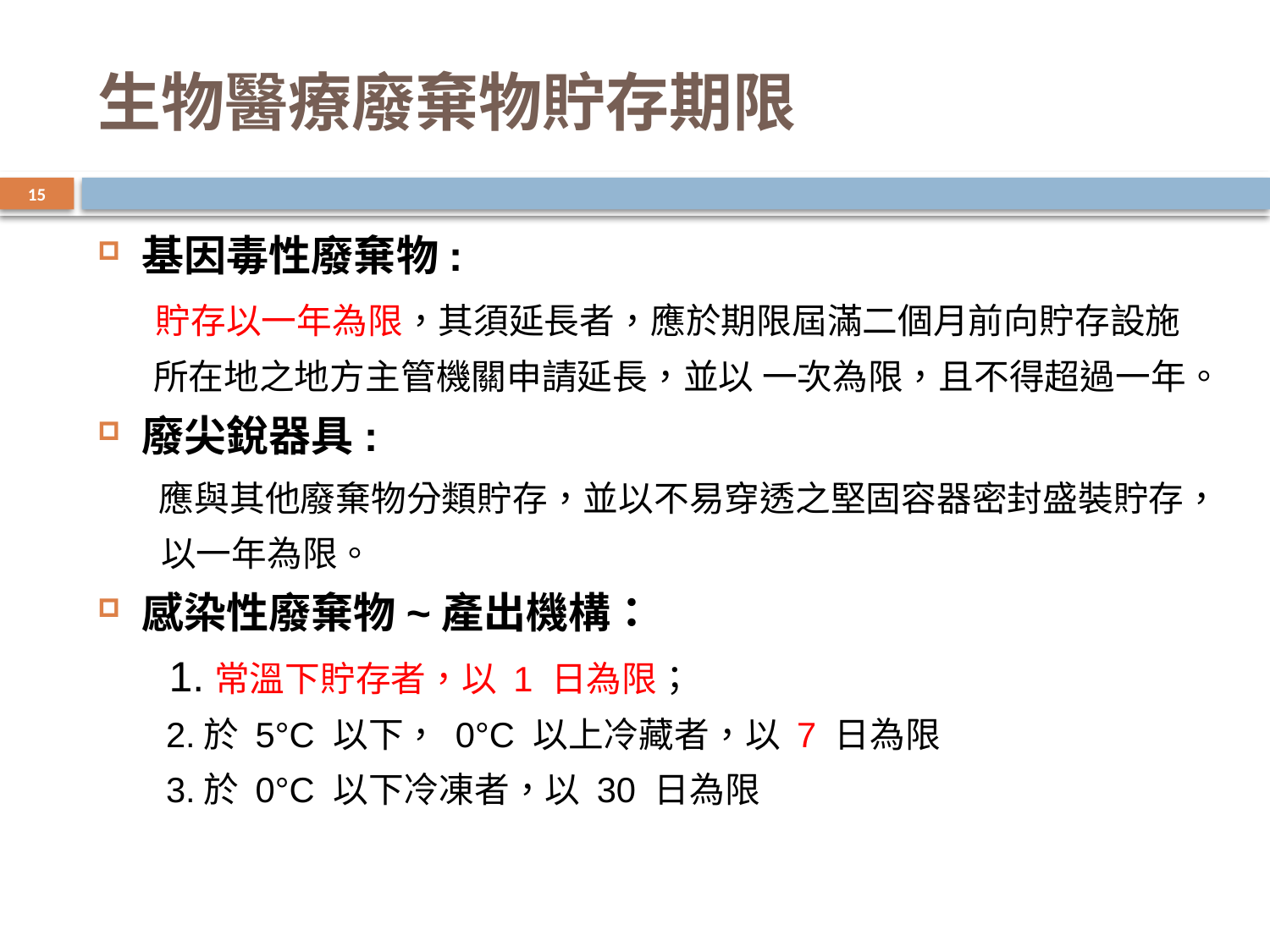

# 生物醫療廢棄物貯存期限
15
基因毒性廢棄物:
     貯存以一年為限，其須延長者，應於期限屆滿二個月前向貯存設施
      所在地之地方主管機關申請延長，並以 一次為限，且不得超過一年。
廢尖銳器具:
      應與其他廢棄物分類貯存，並以不易穿透之堅固容器密封盛裝貯存，
       以一年為限。
感染性廢棄物~產出機構：
      1.常溫下貯存者，以 1 日為限；
       2.於 5°C 以下， 0°C 以上冷藏者，以 7 日為限
       3.於 0°C 以下冷凍者，以 30 日為限